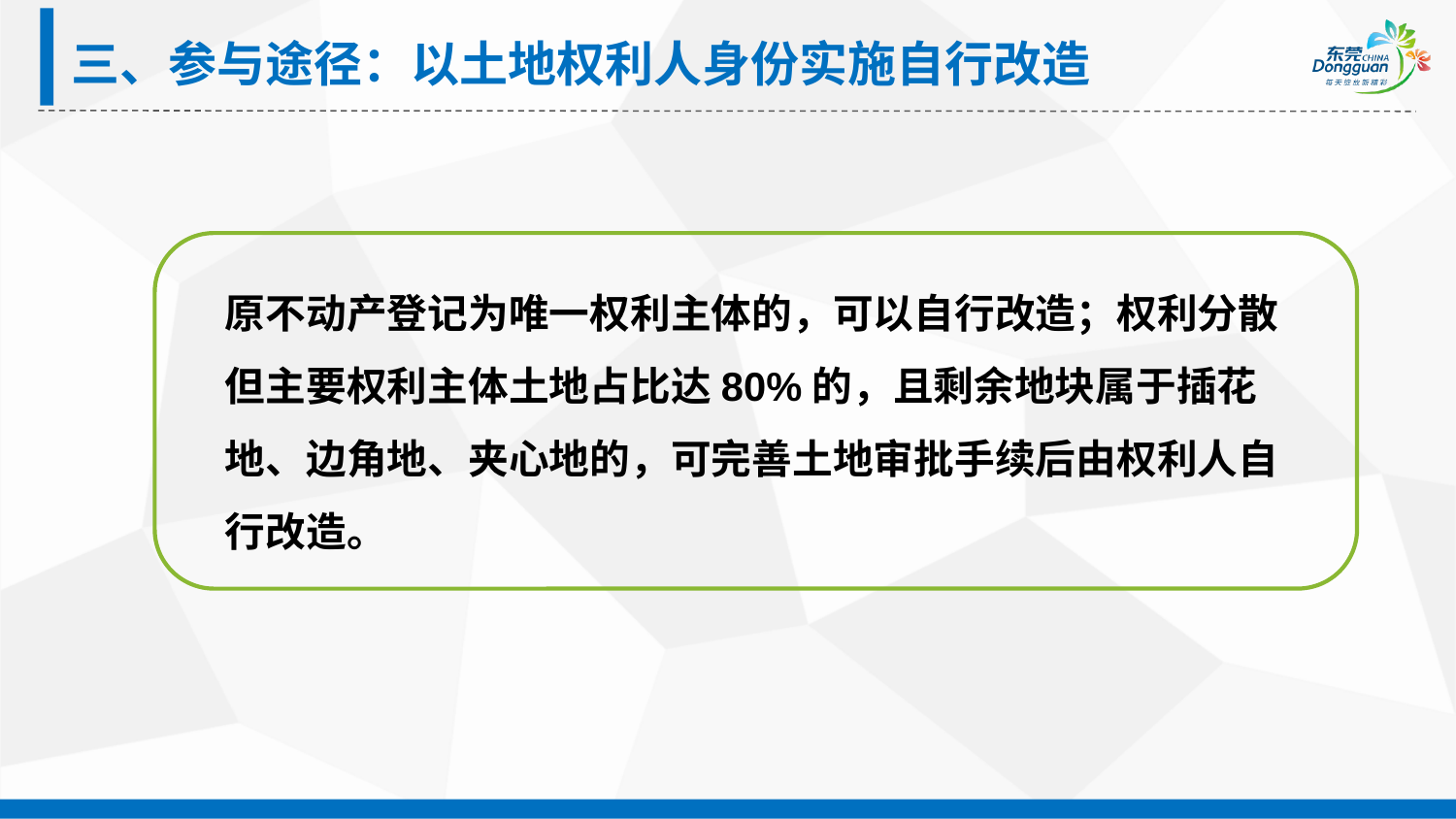

三、参与途径：以土地权利人身份实施自行改造

原不动产登记为唯一权利主体的，可以自行改造；权利分散但主要权利主体土地占比达80%的，且剩余地块属于插花地、边角地、夹心地的，可完善土地审批手续后由权利人自行改造。